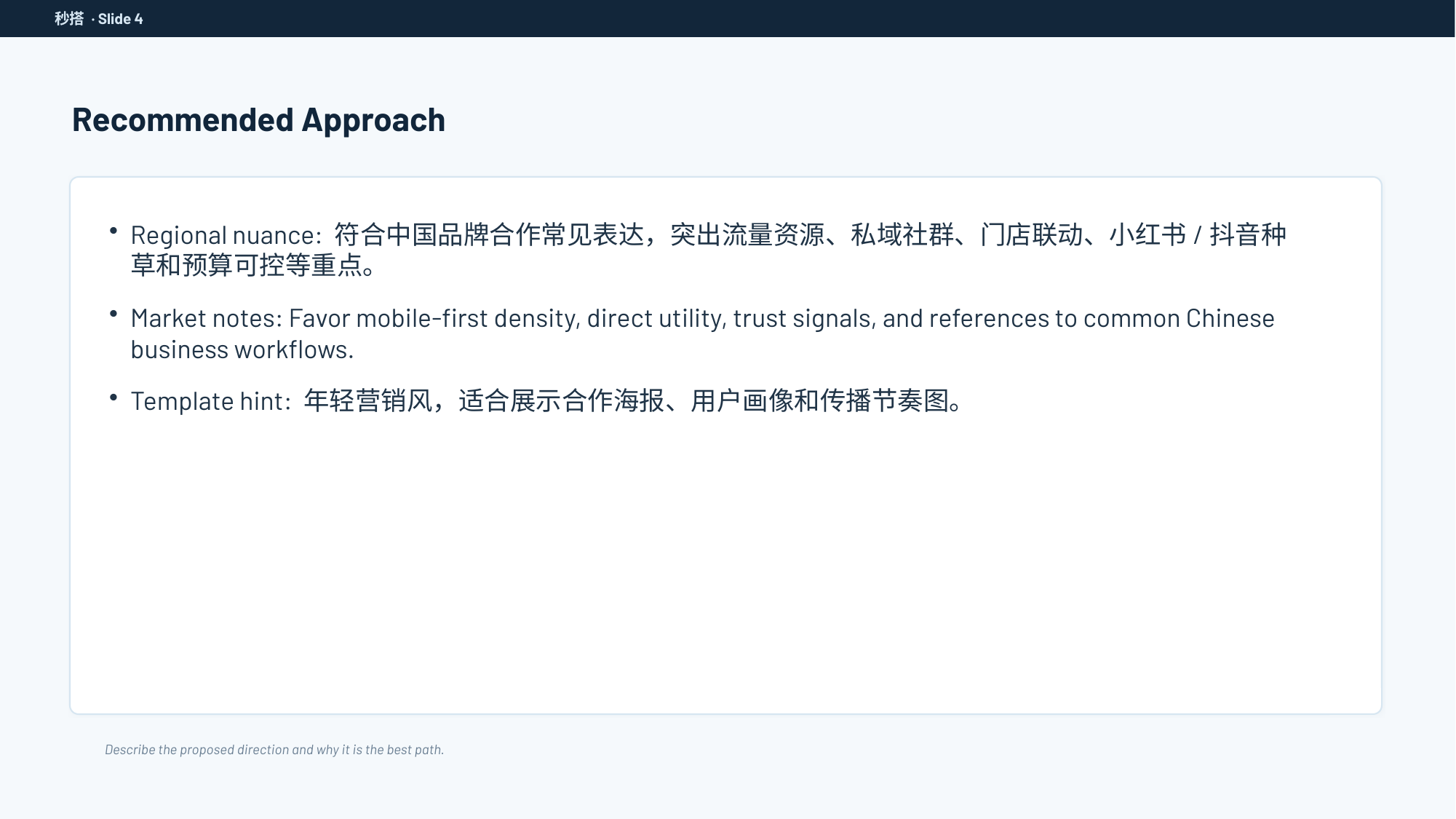

秒搭 · Slide 4
Recommended Approach

Regional nuance: 符合中国品牌合作常见表达，突出流量资源、私域社群、门店联动、小红书/抖音种草和预算可控等重点。
Market notes: Favor mobile-first density, direct utility, trust signals, and references to common Chinese business workflows.
Template hint: 年轻营销风，适合展示合作海报、用户画像和传播节奏图。
Describe the proposed direction and why it is the best path.